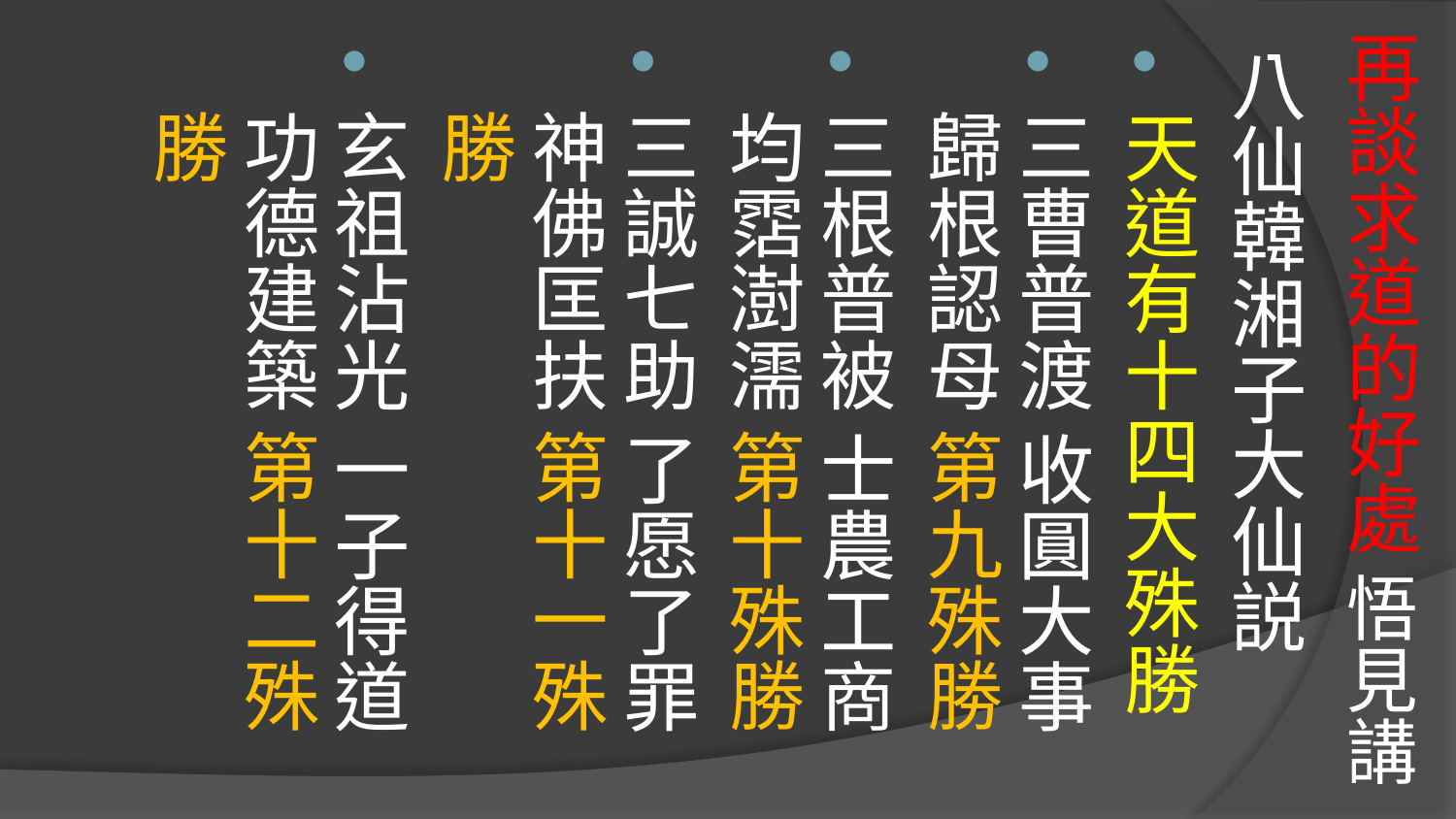

# 再談求道的好處 悟見講
八仙韓湘子大仙説
天道有十四大殊勝
三曹普渡 收圓大事歸根認母 第九殊勝
三根普被 士農工商均霑澍濡 第十殊勝
三誠七助 了愿了罪神佛匡扶 第十一殊勝
玄祖沾光 一子得道功德建築 第十二殊勝